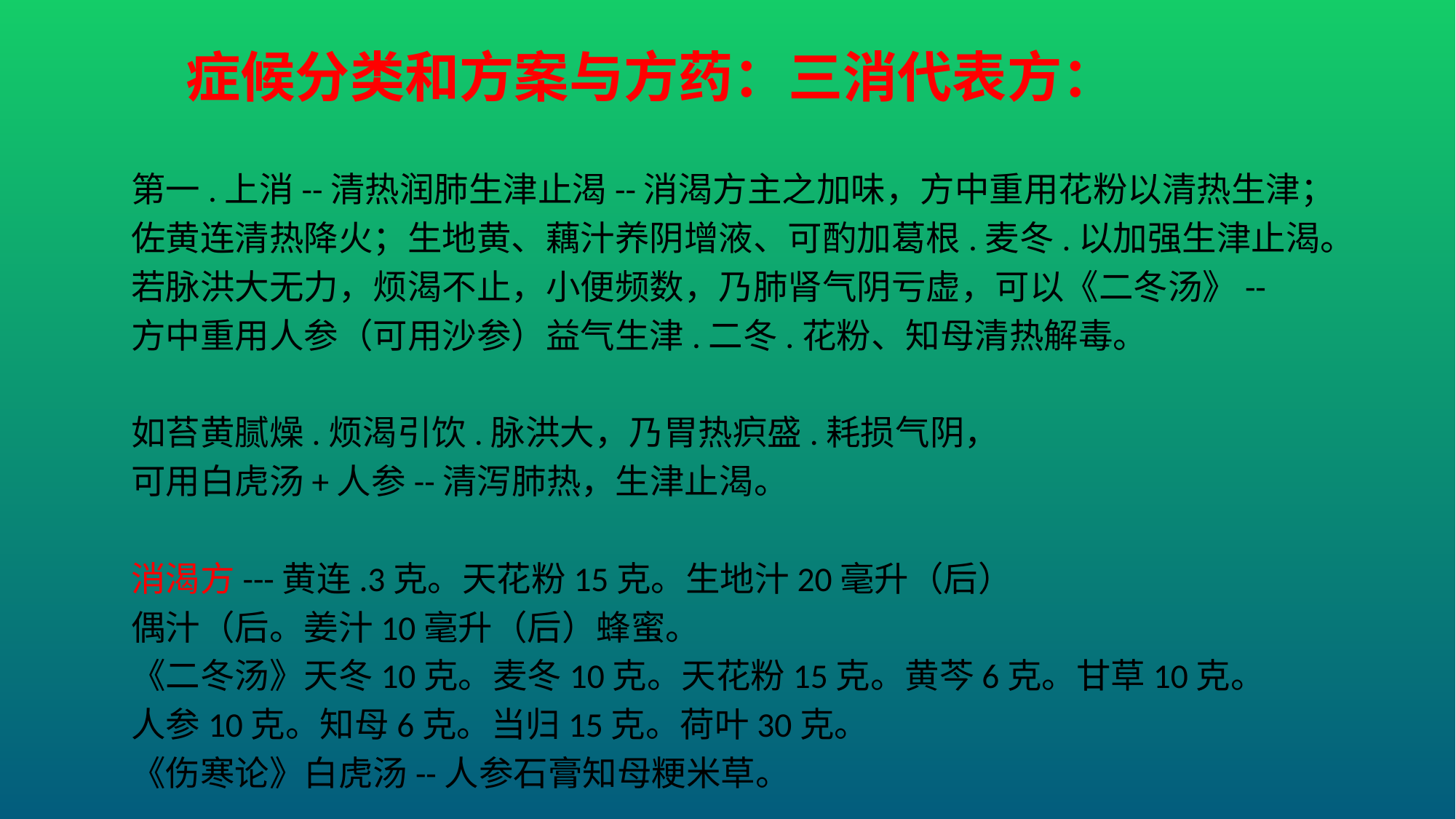

症候分类和方案与方药：三消代表方：

第一.上消--清热润肺生津止渴--消渴方主之加味，方中重用花粉以清热生津；
佐黄连清热降火；生地黄、藕汁养阴增液、可酌加葛根.麦冬.以加强生津止渴。
若脉洪大无力，烦渴不止，小便频数，乃肺肾气阴亏虚，可以《二冬汤》--
方中重用人参（可用沙参）益气生津.二冬.花粉、知母清热解毒。

如苔黄腻燥.烦渴引饮.脉洪大，乃胃热疻盛.耗损气阴，
可用白虎汤+人参--清泻肺热，生津止渴。

消渴方---黄连.3克。天花粉15克。生地汁20毫升（后）
偶汁（后。姜汁10毫升（后）蜂蜜。
《二冬汤》天冬10克。麦冬10克。天花粉15克。黄芩6克。甘草10克。
人参10克。知母6克。当归15克。荷叶30克。
《伤寒论》白虎汤--人参石膏知母粳米草。